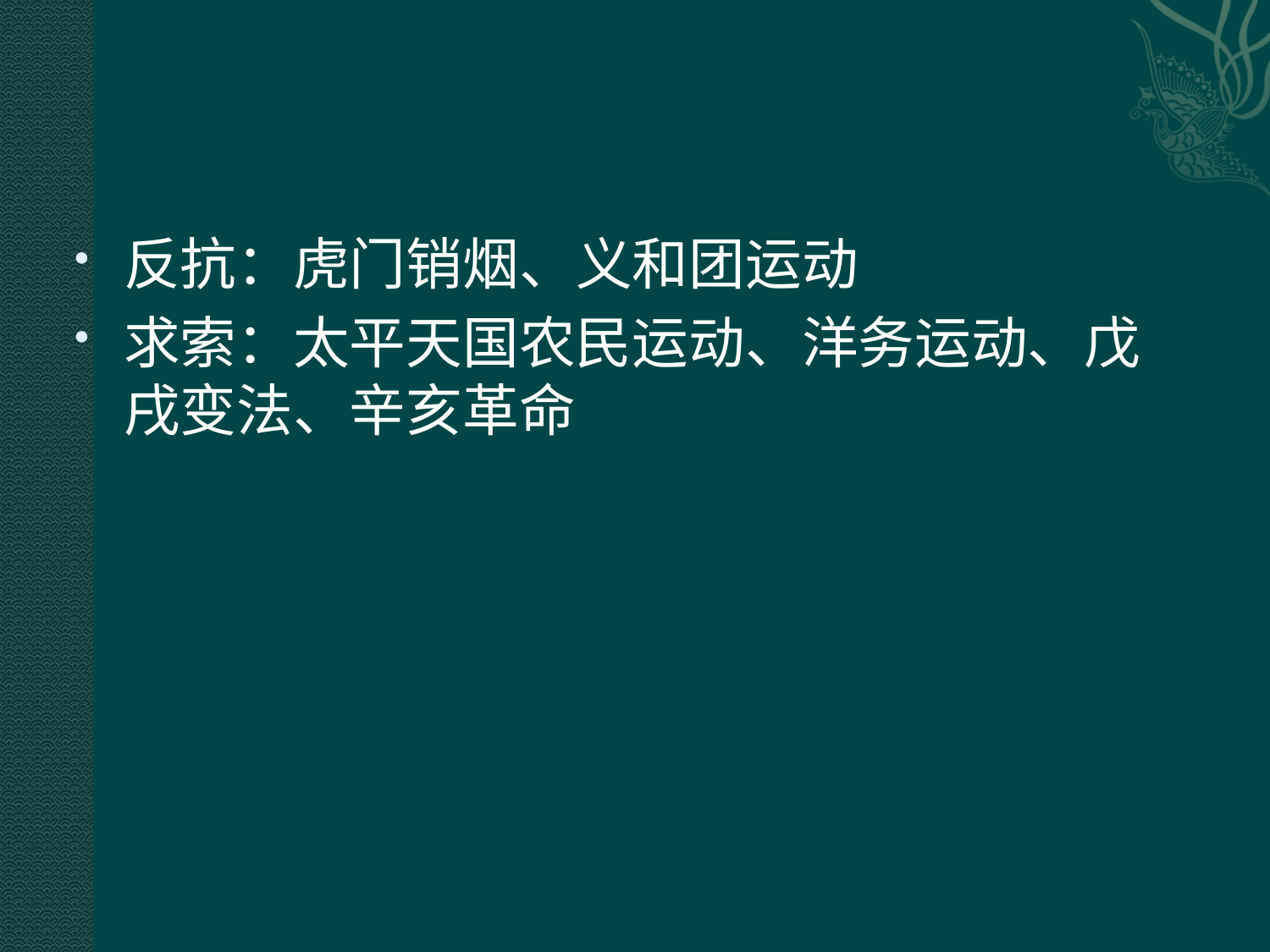

#
反抗：虎门销烟、义和团运动
求索：太平天国农民运动、洋务运动、戊戌变法、辛亥革命